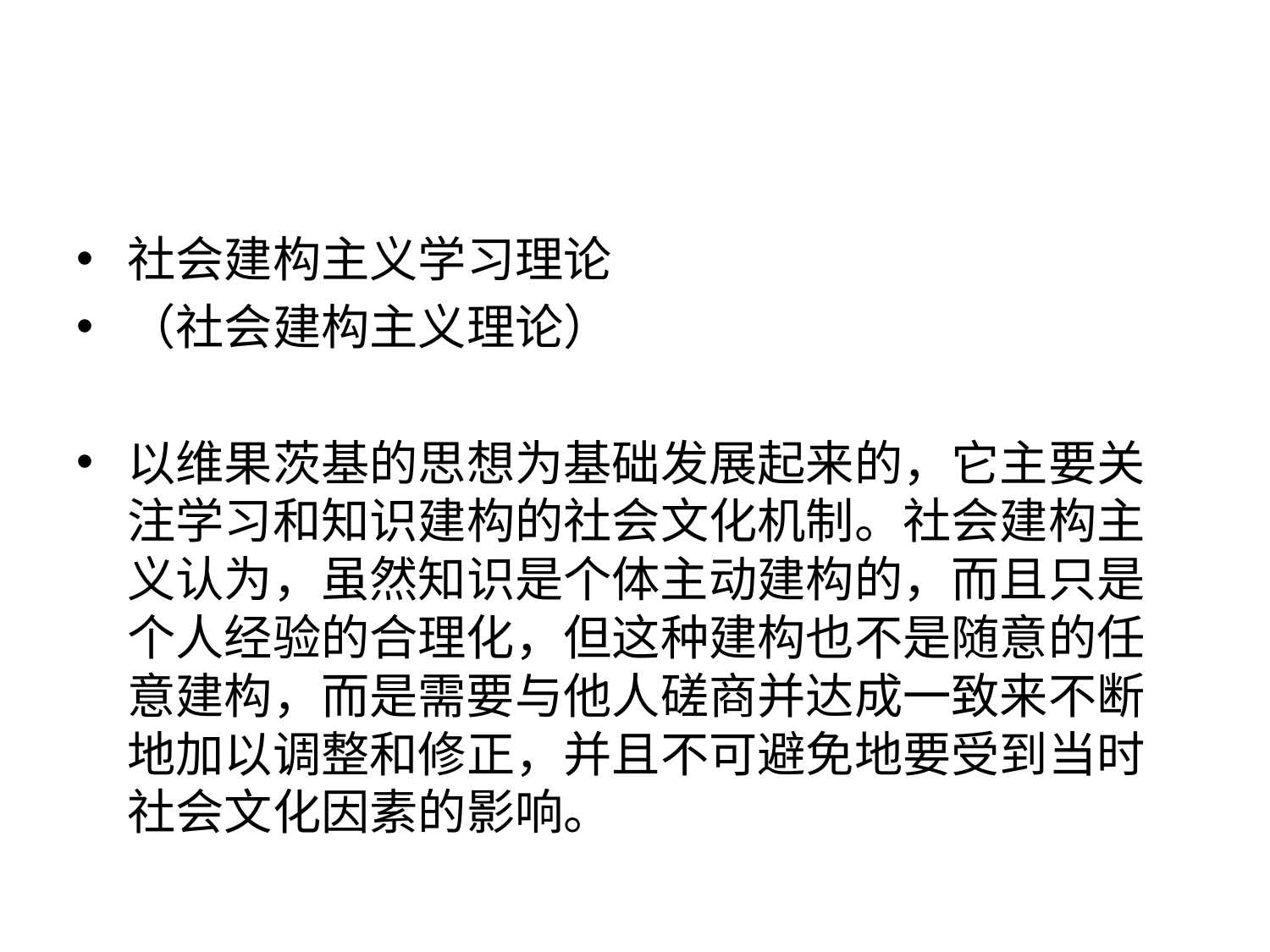

#
社会建构主义学习理论
（社会建构主义理论）

以维果茨基的思想为基础发展起来的，它主要关注学习和知识建构的社会文化机制。社会建构主义认为，虽然知识是个体主动建构的，而且只是个人经验的合理化，但这种建构也不是随意的任意建构，而是需要与他人磋商并达成一致来不断地加以调整和修正，并且不可避免地要受到当时社会文化因素的影响。